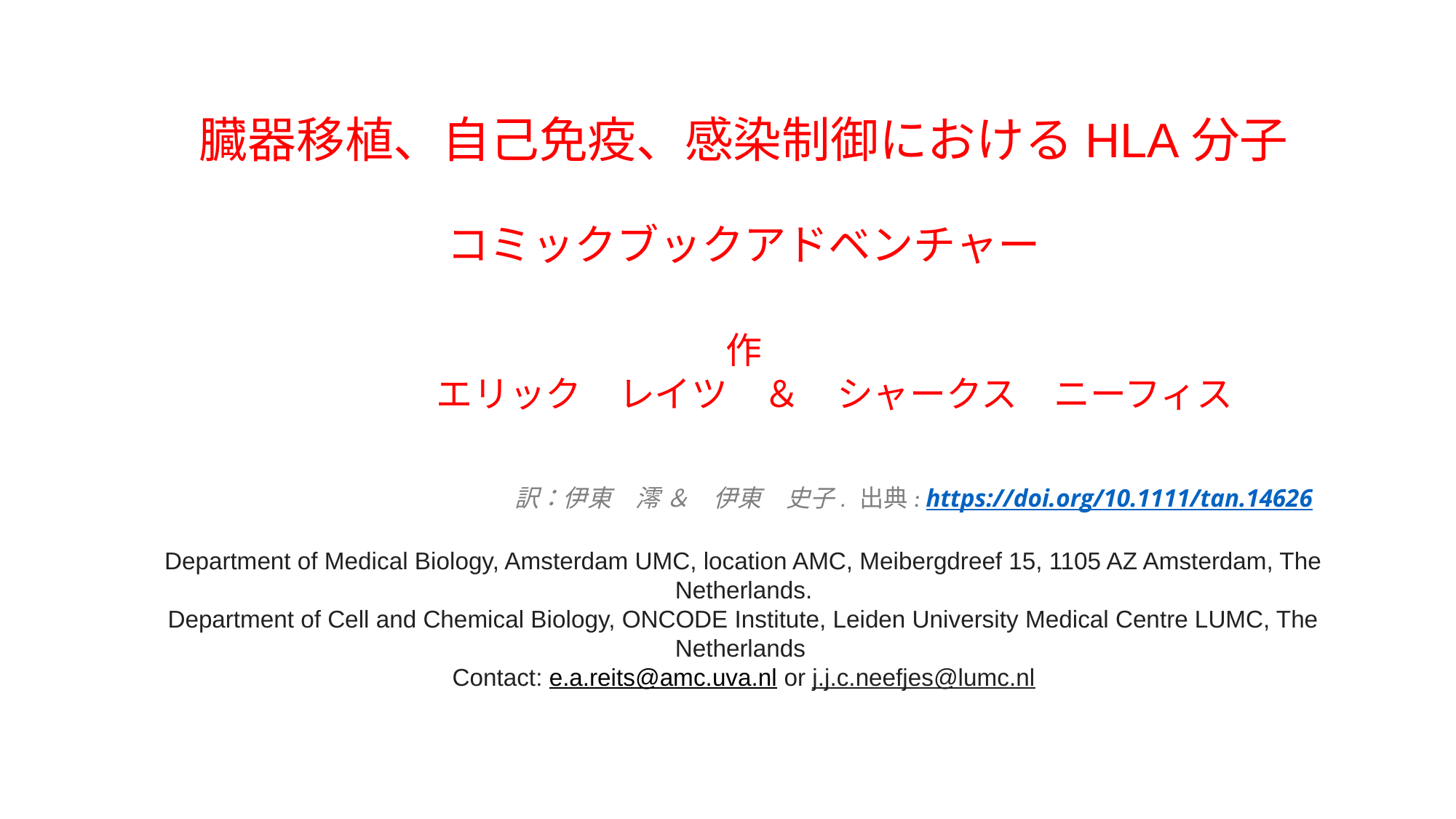

臓器移植、自己免疫、感染制御におけるHLA分子

コミックブックアドベンチャー

作
　　　　　エリック　レイツ　＆　シャークス　ニーフィス

　　　　　　　訳：伊東　澪 ＆　伊東　史子. 出典: https://doi.org/10.1111/tan.14626

Department of Medical Biology, Amsterdam UMC, location AMC, Meibergdreef 15, 1105 AZ Amsterdam, The Netherlands.
Department of Cell and Chemical Biology, ONCODE Institute, Leiden University Medical Centre LUMC, The Netherlands
Contact: e.a.reits@amc.uva.nl or j.j.c.neefjes@lumc.nl